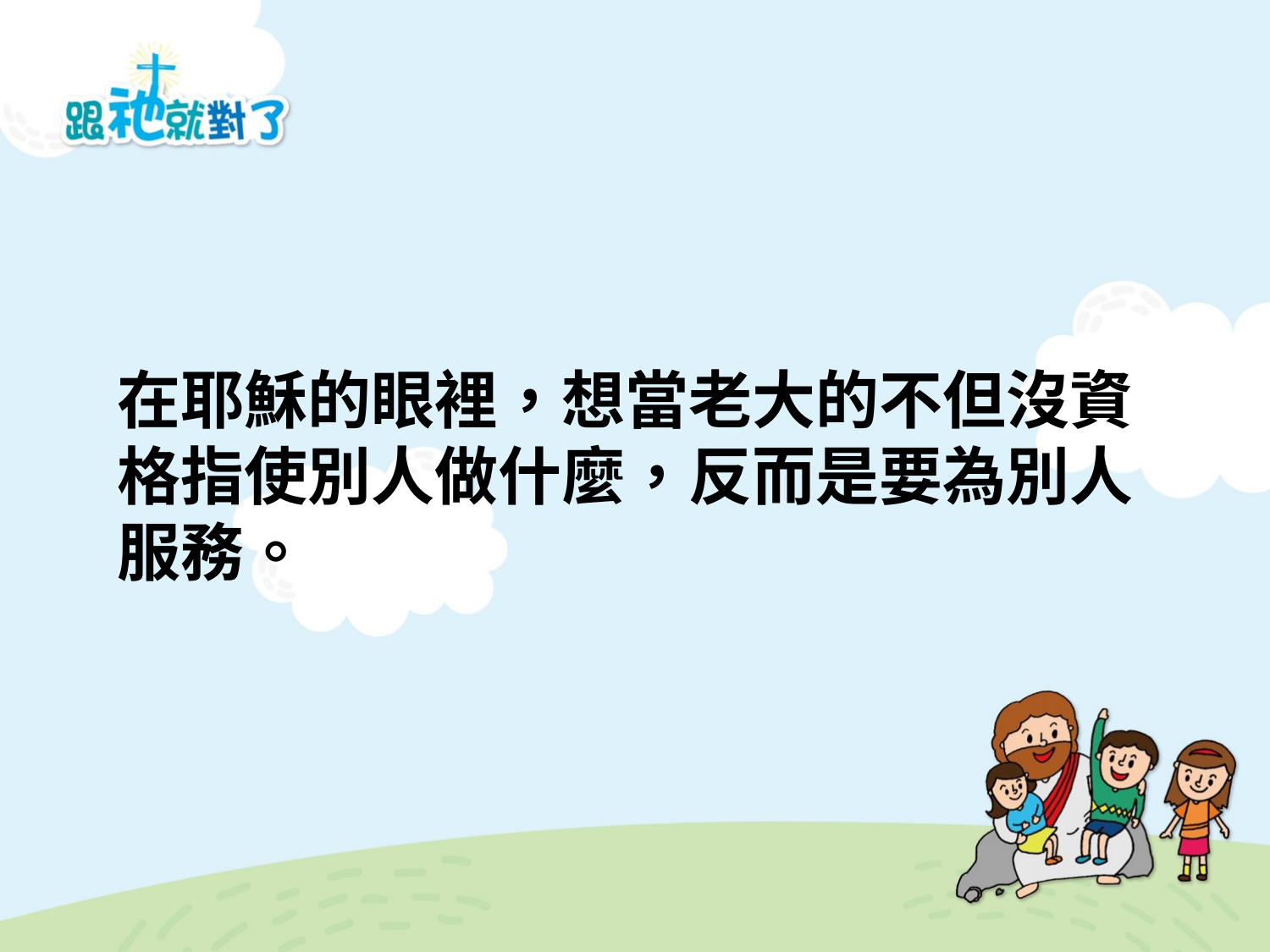

在耶穌的眼裡，想當老大的不但沒資格指使別人做什麼，反而是要為別人服務。